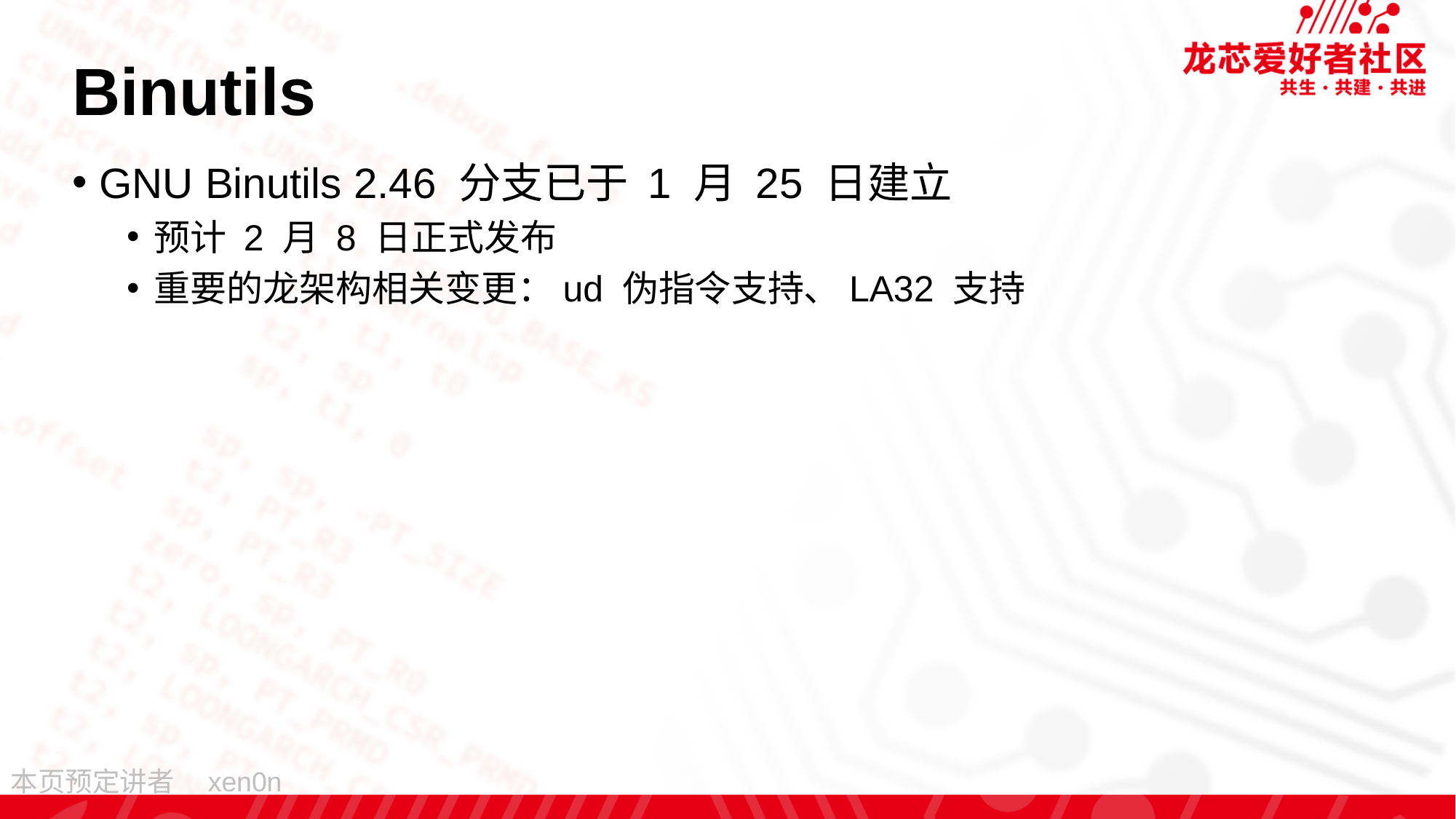

# Binutils
GNU Binutils 2.46 分支已于 1 月 25 日建立
预计 2 月 8 日正式发布
重要的龙架构相关变更：ud 伪指令支持、LA32 支持
xen0n